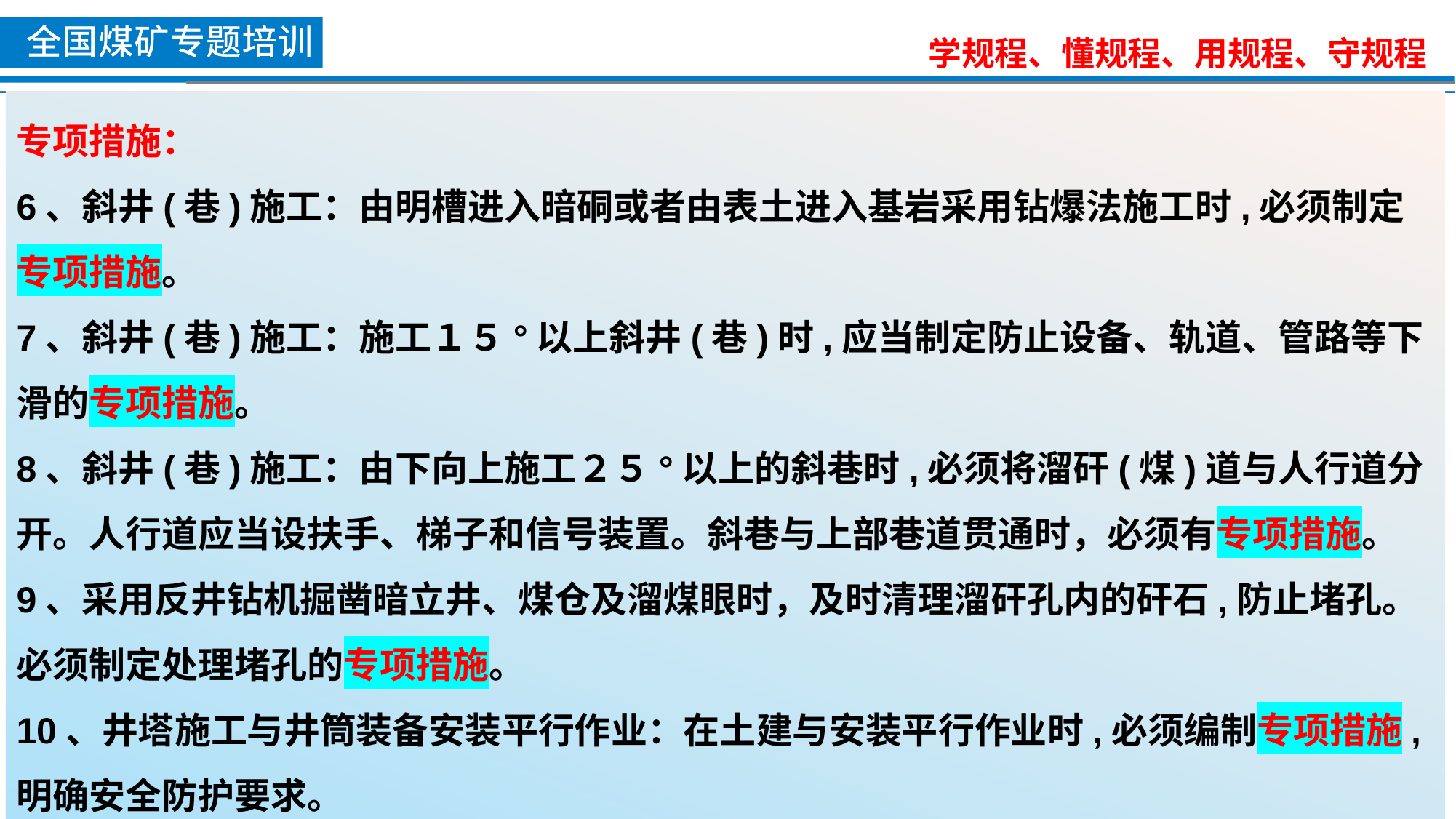

专项措施：
6、斜井(巷)施工：由明槽进入暗硐或者由表土进入基岩采用钻爆法施工时,必须制定专项措施。
7、斜井(巷)施工：施工１５°以上斜井(巷)时,应当制定防止设备、轨道、管路等下滑的专项措施。
8、斜井(巷)施工：由下向上施工２５°以上的斜巷时,必须将溜矸(煤)道与人行道分开。人行道应当设扶手、梯子和信号装置。斜巷与上部巷道贯通时，必须有专项措施。
9、采用反井钻机掘凿暗立井、煤仓及溜煤眼时，及时清理溜矸孔内的矸石,防止堵孔。必须制定处理堵孔的专项措施。
10、井塔施工与井筒装备安装平行作业：在土建与安装平行作业时,必须编制专项措施,明确安全防护要求。